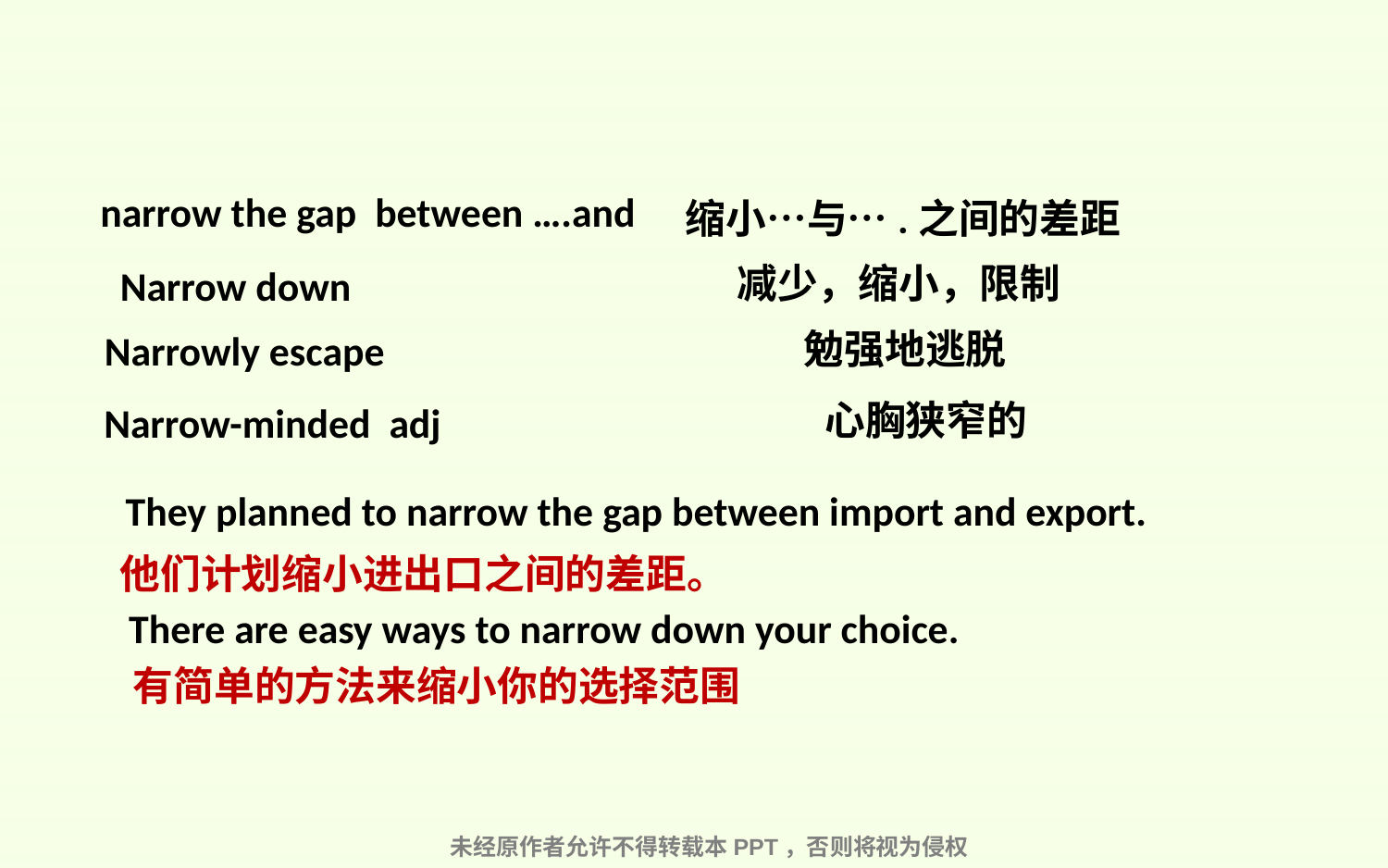

narrow the gap  between ….and
缩小…与….之间的差距
减少，缩小，限制
Narrow down
勉强地逃脱
Narrowly escape
 心胸狭窄的
Narrow-minded  adj
They planned to narrow the gap between import and export.
他们计划缩小进出口之间的差距。
There are easy ways to narrow down your choice.
有简单的方法来缩小你的选择范围